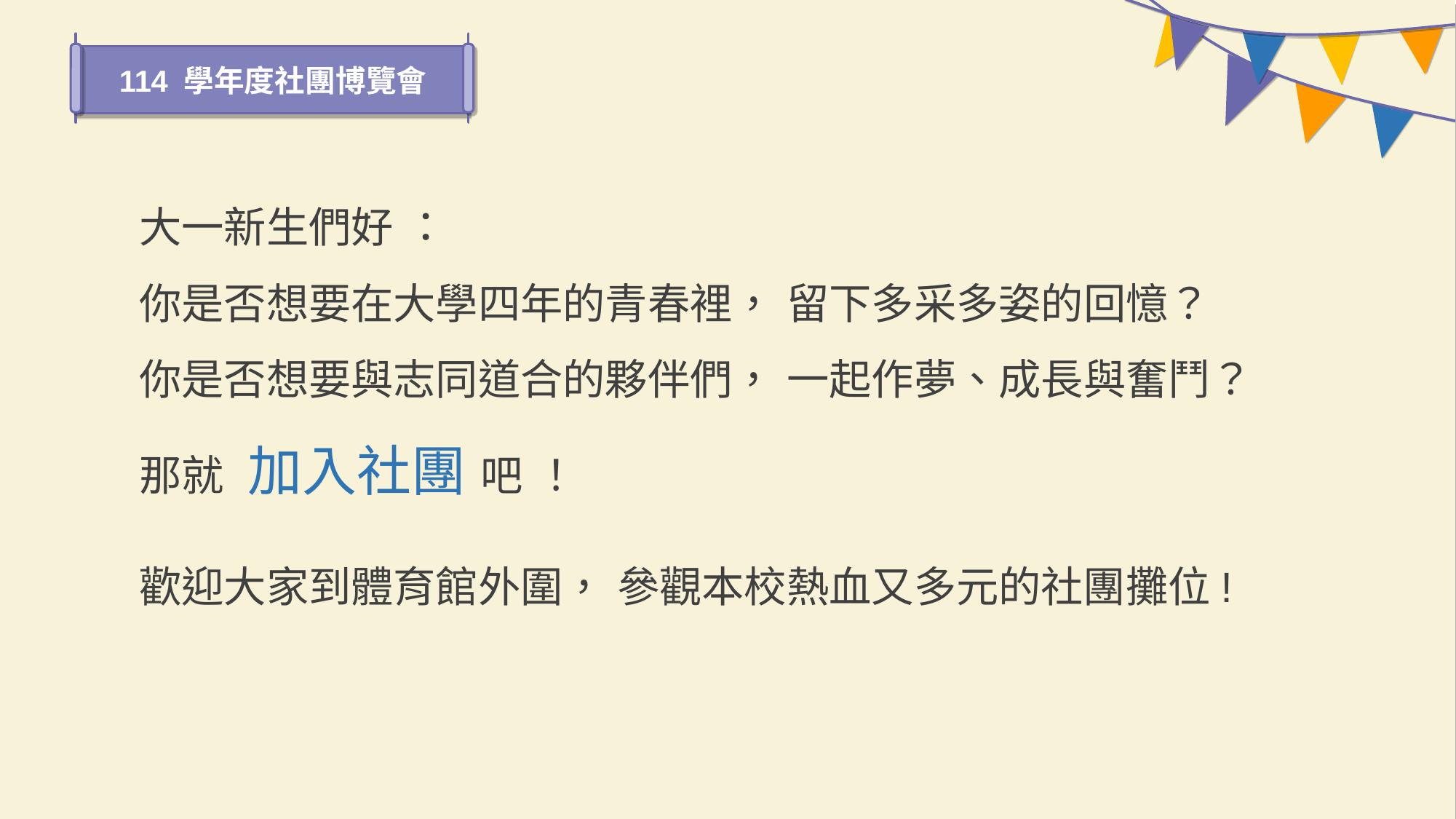

114 學年度社團博覽會
大一新生們好 ：
你是否想要在大學四年的青春裡， 留下多采多姿的回憶？
你是否想要與志同道合的夥伴們， 一起作夢、成長與奮鬥？
那就  加入社團 吧 ！

歡迎大家到體育館外圍， 參觀本校熱血又多元的社團攤位!